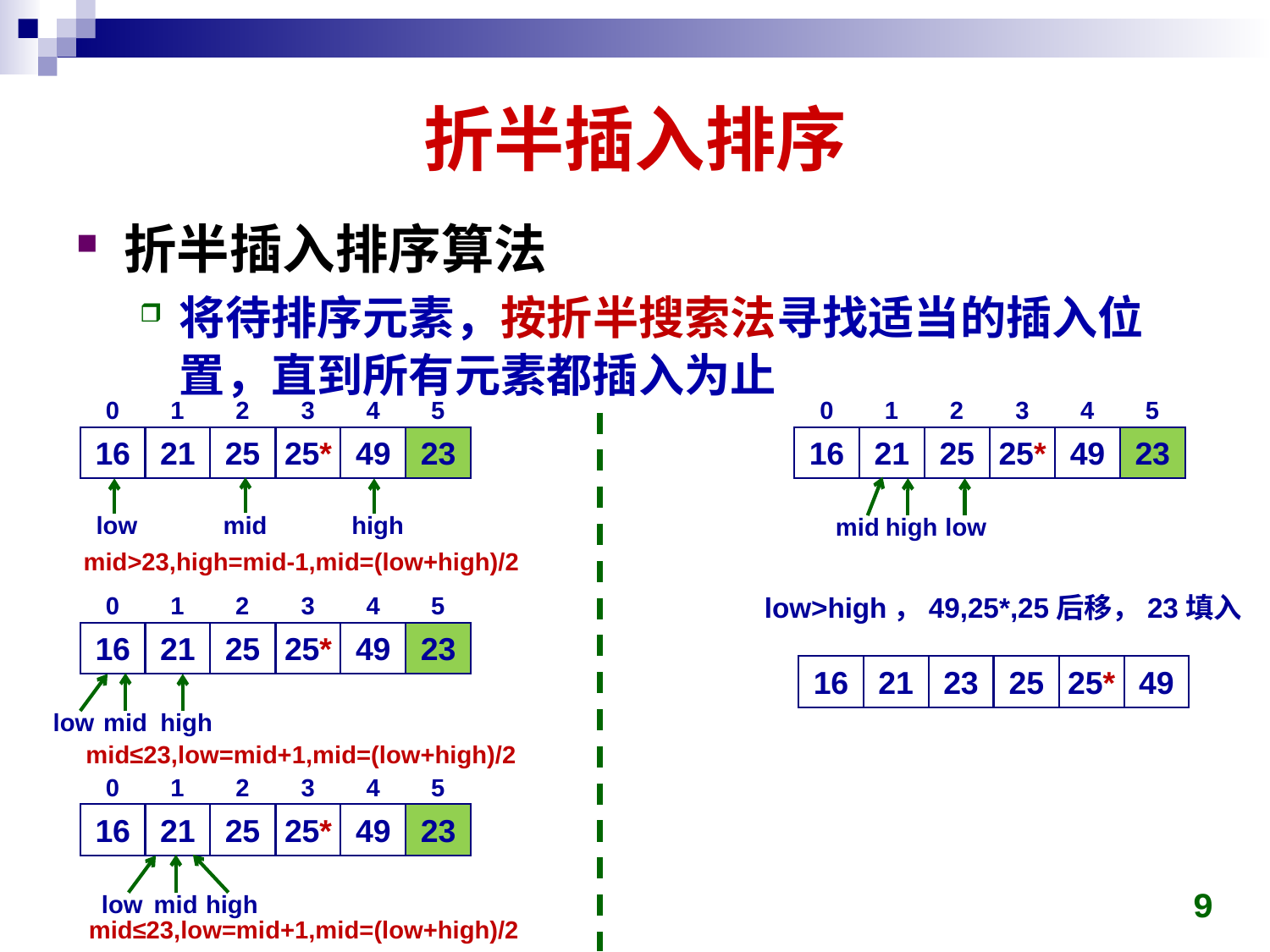

# 折半插入排序
折半插入排序算法
将待排序元素，按折半搜索法寻找适当的插入位置，直到所有元素都插入为止
0
1
2
3
4
5
16
21
25
25*
49
23
mid
high
low
0
1
2
3
4
5
16
21
25
25*
49
23
mid
high
low
mid>23,high=mid-1,mid=(low+high)/2
low>high，49,25*,25后移，23填入
0
1
2
3
4
5
16
21
25
25*
49
23
mid
low
high
16
21
23
25
25*
49
mid≤23,low=mid+1,mid=(low+high)/2
0
1
2
3
4
5
16
21
25
25*
49
23
mid
high
low
9
mid≤23,low=mid+1,mid=(low+high)/2